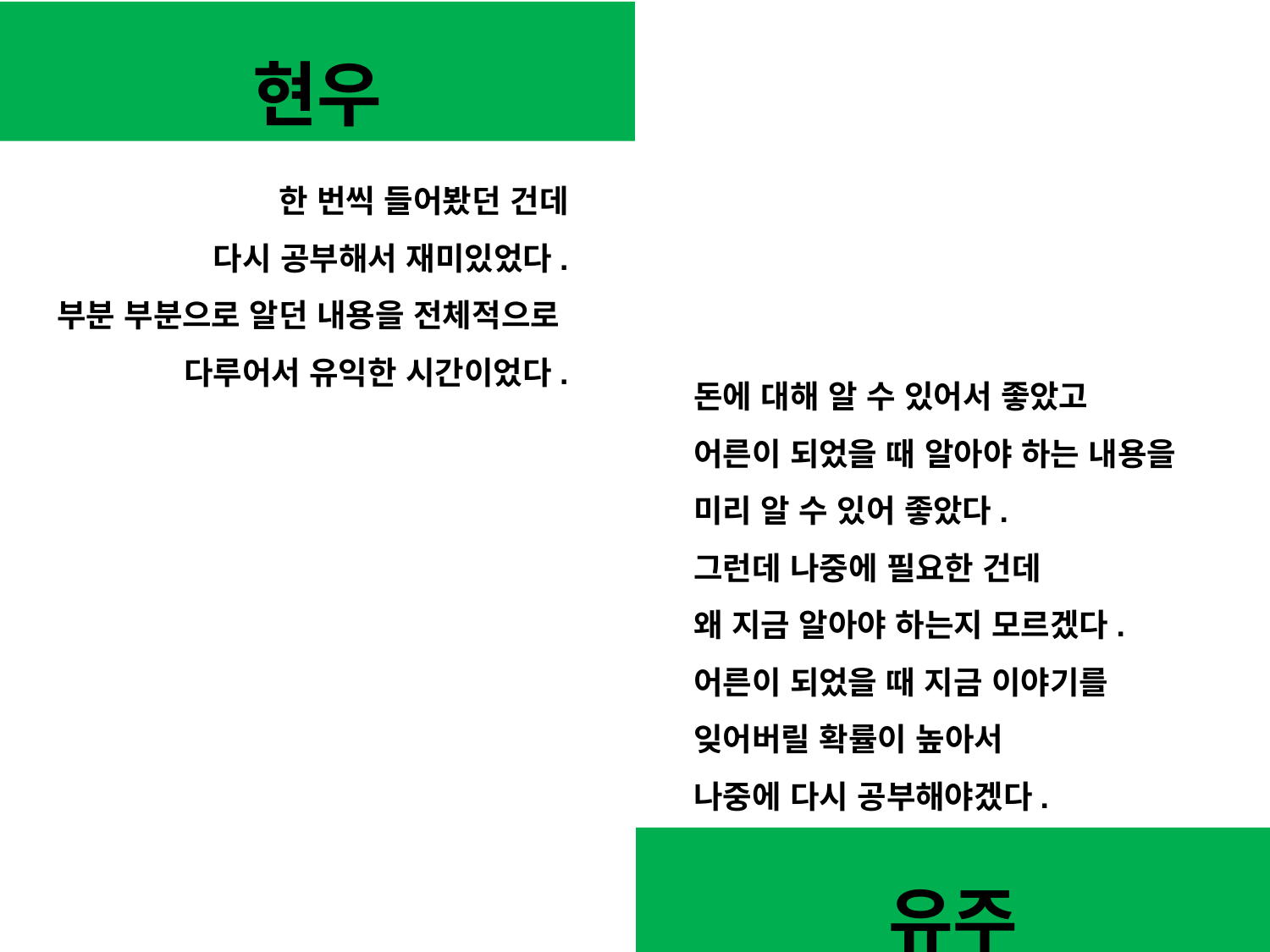

현우
한 번씩 들어봤던 건데
다시 공부해서 재미있었다.
부분 부분으로 알던 내용을 전체적으로
다루어서 유익한 시간이었다.
돈에 대해 알 수 있어서 좋았고
어른이 되었을 때 알아야 하는 내용을
미리 알 수 있어 좋았다.
그런데 나중에 필요한 건데
왜 지금 알아야 하는지 모르겠다.
어른이 되었을 때 지금 이야기를
잊어버릴 확률이 높아서
나중에 다시 공부해야겠다.
유주